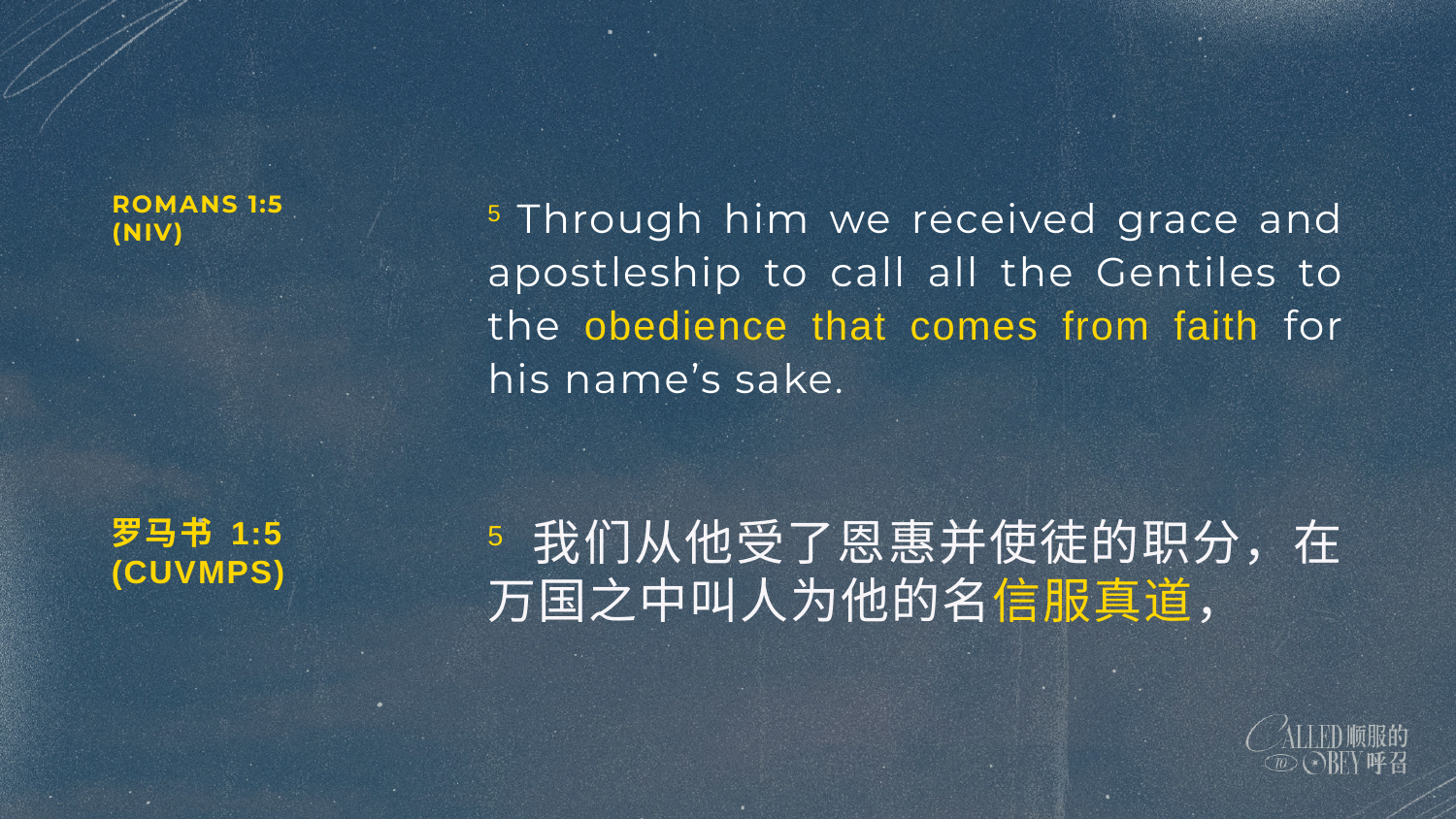

ROMANS 1:5
(NIV)
5 Through him we received grace and apostleship to call all the Gentiles to the obedience that comes from faith for his name’s sake.
罗马书 1:5 (CUVMPS)
5 我们从他受了恩惠并使徒的职分，在万国之中叫人为他的名信服真道，